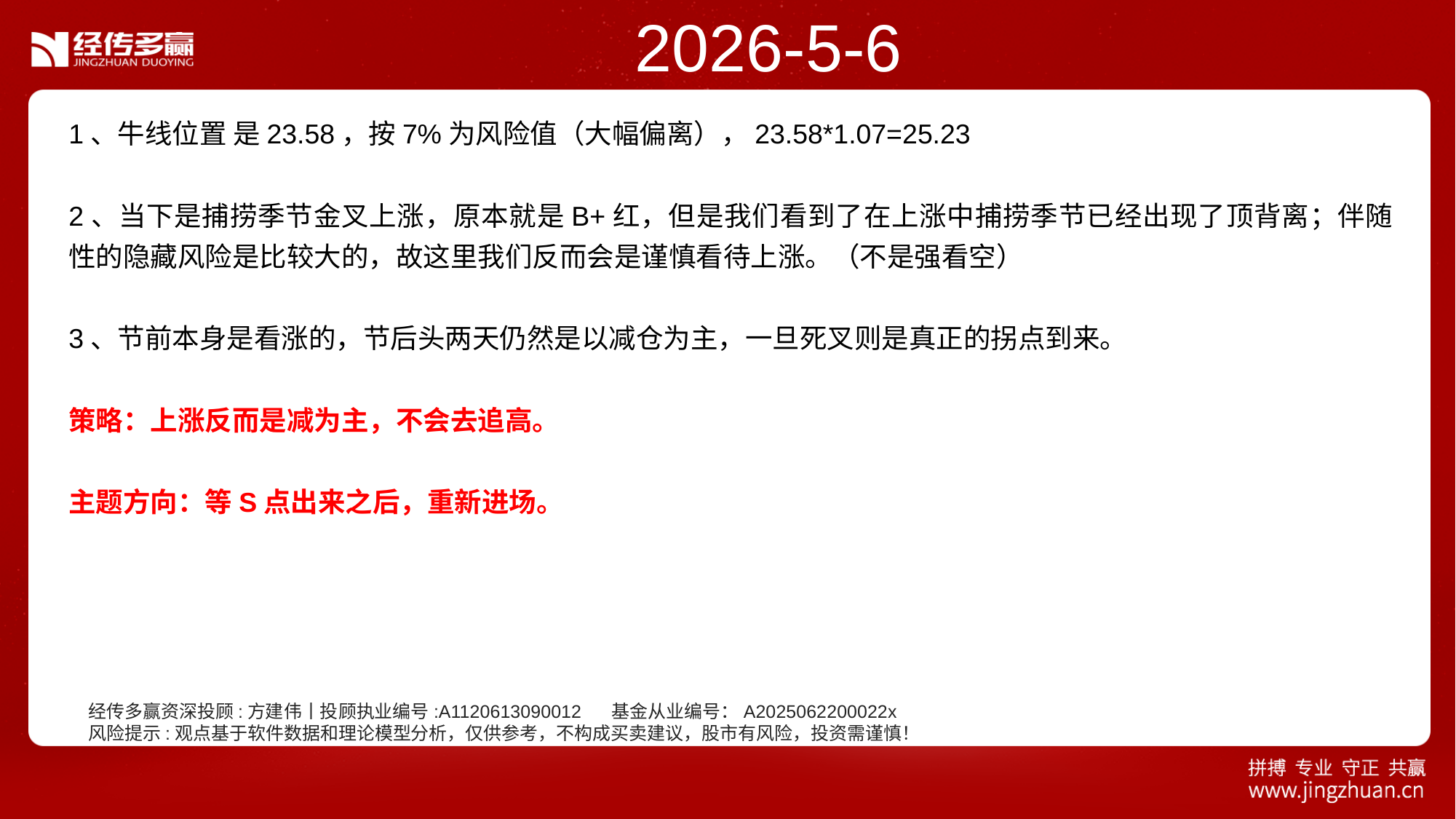

2026-5-6
1、牛线位置 是23.58，按7%为风险值（大幅偏离），23.58*1.07=25.23

2、当下是捕捞季节金叉上涨，原本就是B+红，但是我们看到了在上涨中捕捞季节已经出现了顶背离；伴随性的隐藏风险是比较大的，故这里我们反而会是谨慎看待上涨。（不是强看空）

3、节前本身是看涨的，节后头两天仍然是以减仓为主，一旦死叉则是真正的拐点到来。

策略：上涨反而是减为主，不会去追高。

主题方向：等S点出来之后，重新进场。